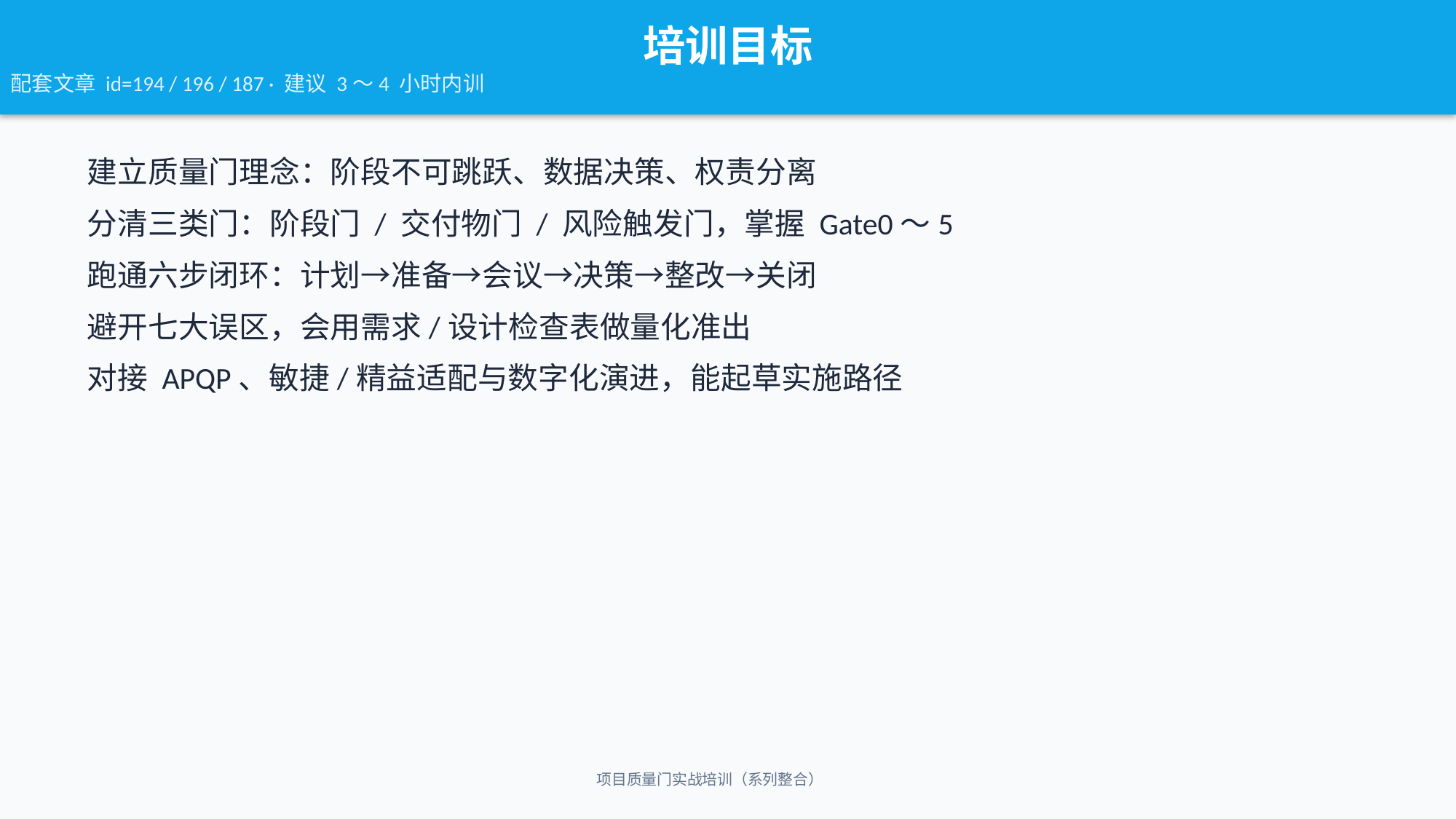

培训目标
配套文章 id=194 / 196 / 187 · 建议 3～4 小时内训
建立质量门理念：阶段不可跳跃、数据决策、权责分离
分清三类门：阶段门 / 交付物门 / 风险触发门，掌握 Gate0～5
跑通六步闭环：计划→准备→会议→决策→整改→关闭
避开七大误区，会用需求/设计检查表做量化准出
对接 APQP、敏捷/精益适配与数字化演进，能起草实施路径
项目质量门实战培训（系列整合）